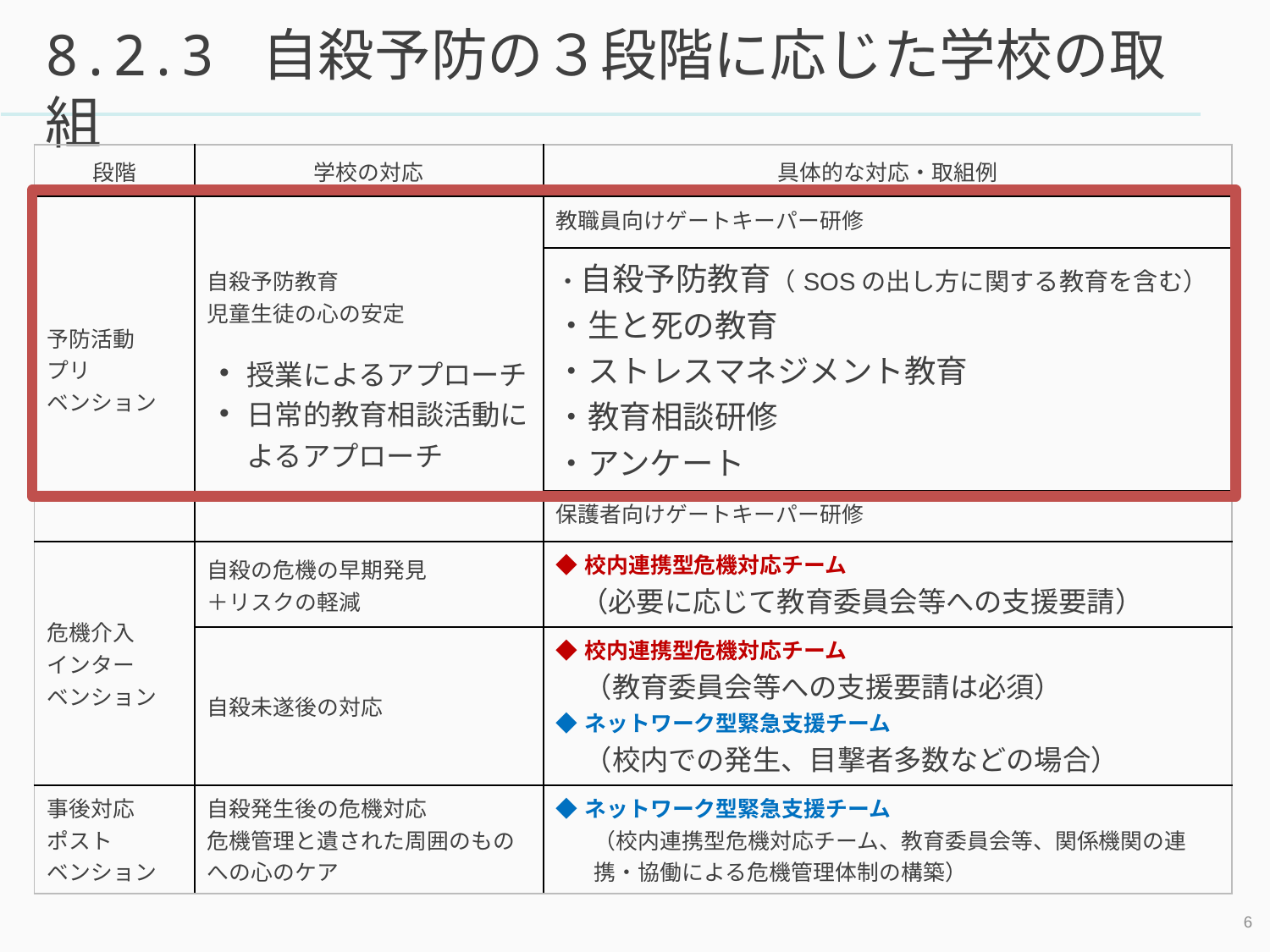

# 8.2.3 自殺予防の３段階に応じた学校の取組
| 段階 | 学校の対応 | 具体的な対応・取組例 |
| --- | --- | --- |
| 予防活動 プリ ベンション | 自殺予防教育 児童生徒の心の安定 授業によるアプローチ 日常的教育相談活動によるアプローチ | 教職員向けゲートキーパー研修 |
|  |  | ・自殺予防教育（SOSの出し方に関する教育を含む） ・生と死の教育 ・ストレスマネジメント教育 ・教育相談研修 ・アンケート |
|  |  | 保護者向けゲートキーパー研修 |
| 危機介入 インター ベンション | 自殺の危機の早期発見 ＋リスクの軽減 | ◆校内連携型危機対応チーム （必要に応じて教育委員会等への支援要請） |
|  | 自殺未遂後の対応 | ◆校内連携型危機対応チーム 　（教育委員会等への支援要請は必須） ◆ネットワーク型緊急支援チーム 　（校内での発生、目撃者多数などの場合） |
| 事後対応 ポスト ベンション | 自殺発生後の危機対応 危機管理と遺された周囲のものへの心のケア | ◆ネットワーク型緊急支援チーム （校内連携型危機対応チーム、教育委員会等、関係機関の連携・協働による危機管理体制の構築） |

6